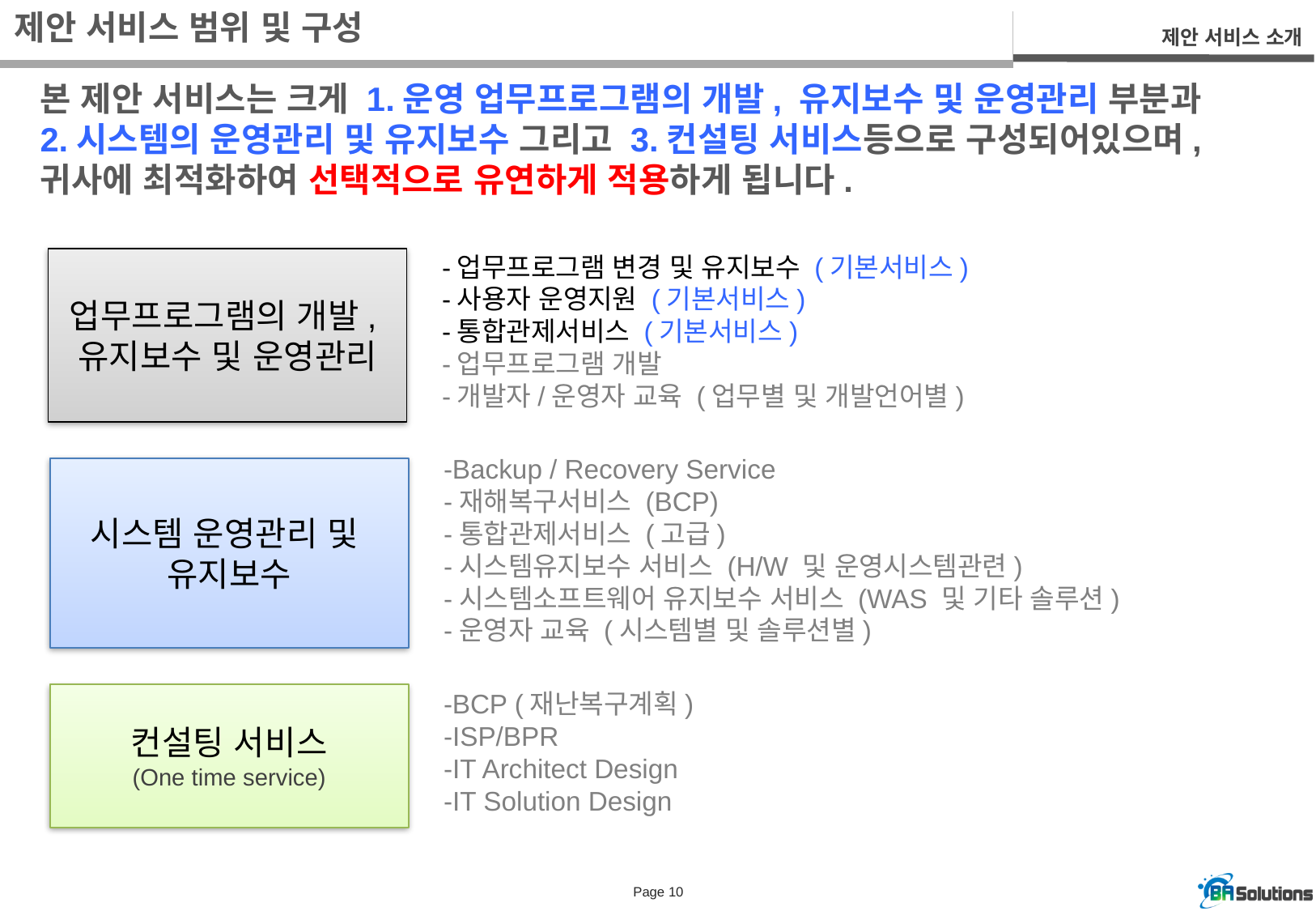

제안 서비스 범위 및 구성
제안 서비스 소개
본 제안 서비스는 크게 1.운영 업무프로그램의 개발, 유지보수 및 운영관리 부분과
2.시스템의 운영관리 및 유지보수 그리고 3.컨설팅 서비스등으로 구성되어있으며,
귀사에 최적화하여 선택적으로 유연하게 적용하게 됩니다.
-업무프로그램 변경 및 유지보수 (기본서비스)
-사용자 운영지원 (기본서비스)
-통합관제서비스 (기본서비스)
-업무프로그램 개발
-개발자/운영자 교육 (업무별 및 개발언어별)
업무프로그램의 개발,
유지보수 및 운영관리
-Backup / Recovery Service
-재해복구서비스 (BCP)
-통합관제서비스 (고급)
-시스템유지보수 서비스 (H/W 및 운영시스템관련)
-시스템소프트웨어 유지보수 서비스 (WAS 및 기타 솔루션)
-운영자 교육 (시스템별 및 솔루션별)
시스템 운영관리 및
유지보수
-BCP (재난복구계획)
-ISP/BPR
-IT Architect Design
-IT Solution Design
컨설팅 서비스
(One time service)